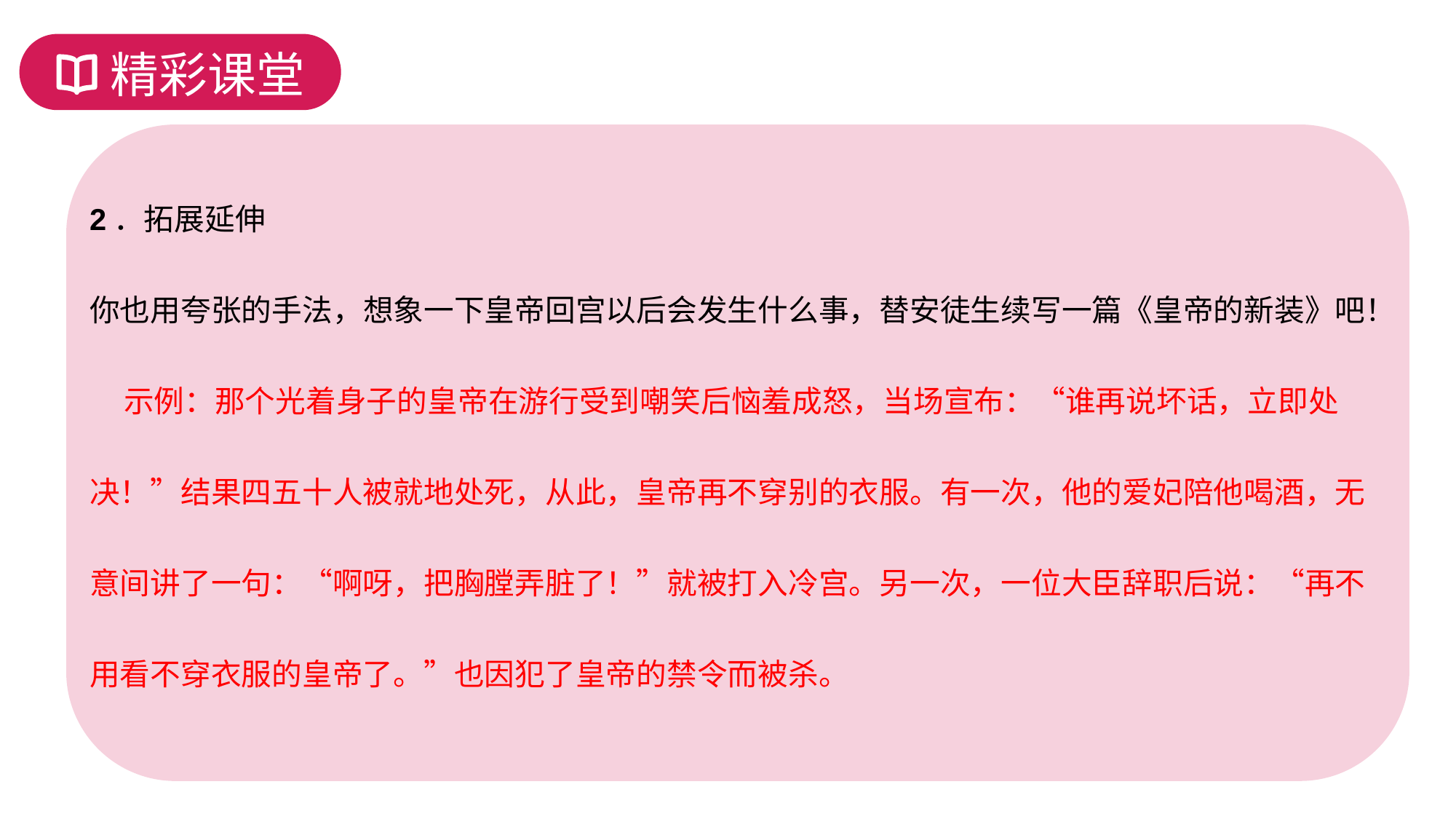

精彩课堂

2．拓展延伸
你也用夸张的手法，想象一下皇帝回宫以后会发生什么事，替安徒生续写一篇《皇帝的新装》吧！
    示例：那个光着身子的皇帝在游行受到嘲笑后恼羞成怒，当场宣布：“谁再说坏话，立即处决！”结果四五十人被就地处死，从此，皇帝再不穿别的衣服。有一次，他的爱妃陪他喝酒，无意间讲了一句：“啊呀，把胸膛弄脏了！”就被打入冷宫。另一次，一位大臣辞职后说：“再不用看不穿衣服的皇帝了。”也因犯了皇帝的禁令而被杀。